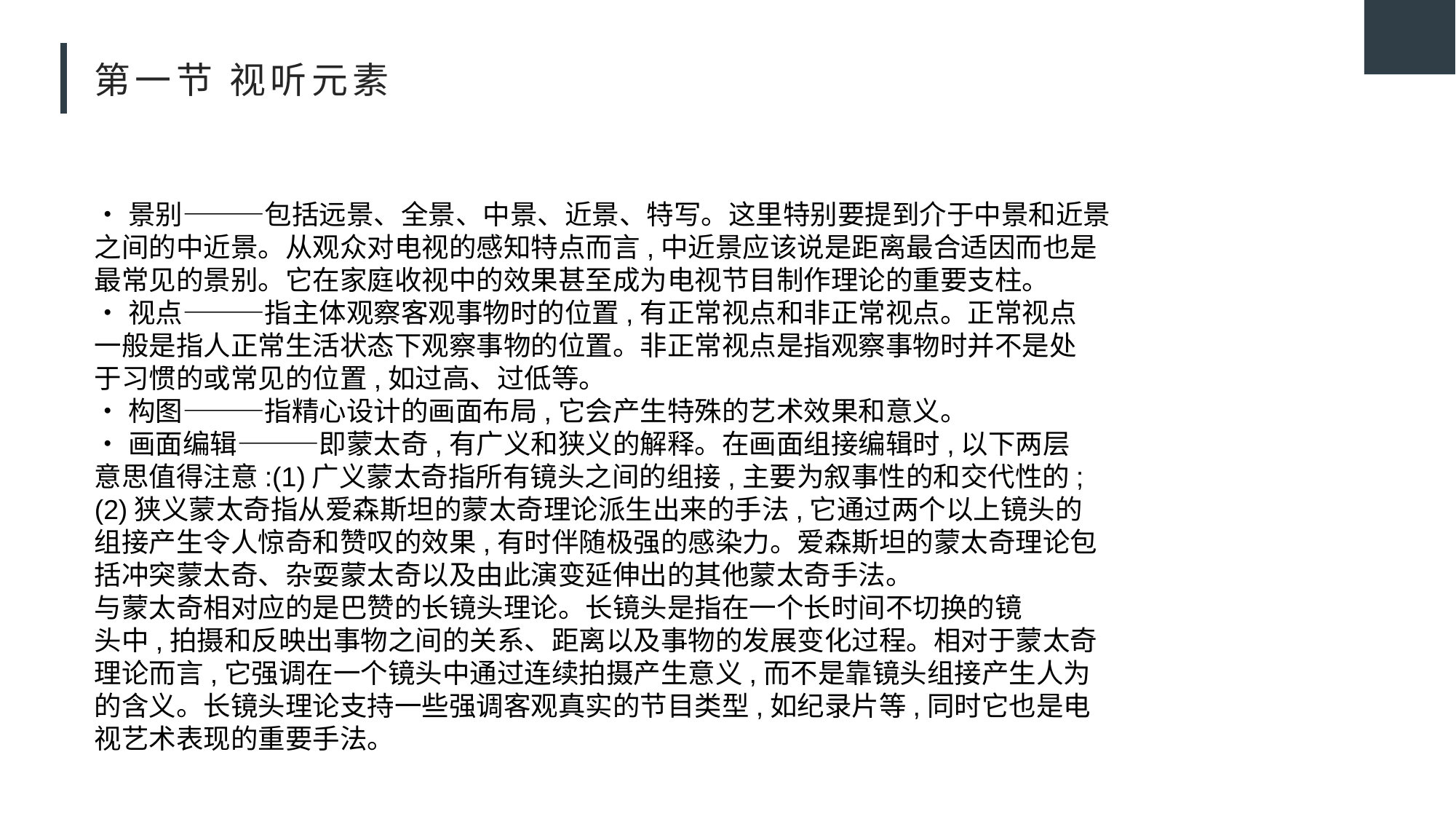

# 第一节 视听元素
•景别———包括远景、全景、中景、近景、特写。这里特别要提到介于中景和近景
之间的中近景。从观众对电视的感知特点而言,中近景应该说是距离最合适因而也是
最常见的景别。它在家庭收视中的效果甚至成为电视节目制作理论的重要支柱。
•视点———指主体观察客观事物时的位置,有正常视点和非正常视点。正常视点
一般是指人正常生活状态下观察事物的位置。非正常视点是指观察事物时并不是处
于习惯的或常见的位置,如过高、过低等。
•构图———指精心设计的画面布局,它会产生特殊的艺术效果和意义。
•画面编辑———即蒙太奇,有广义和狭义的解释。在画面组接编辑时,以下两层
意思值得注意:(1)广义蒙太奇指所有镜头之间的组接,主要为叙事性的和交代性的;
(2)狭义蒙太奇指从爱森斯坦的蒙太奇理论派生出来的手法,它通过两个以上镜头的
组接产生令人惊奇和赞叹的效果,有时伴随极强的感染力。爱森斯坦的蒙太奇理论包
括冲突蒙太奇、杂耍蒙太奇以及由此演变延伸出的其他蒙太奇手法。
与蒙太奇相对应的是巴赞的长镜头理论。长镜头是指在一个长时间不切换的镜
头中,拍摄和反映出事物之间的关系、距离以及事物的发展变化过程。相对于蒙太奇
理论而言,它强调在一个镜头中通过连续拍摄产生意义,而不是靠镜头组接产生人为
的含义。长镜头理论支持一些强调客观真实的节目类型,如纪录片等,同时它也是电
视艺术表现的重要手法。